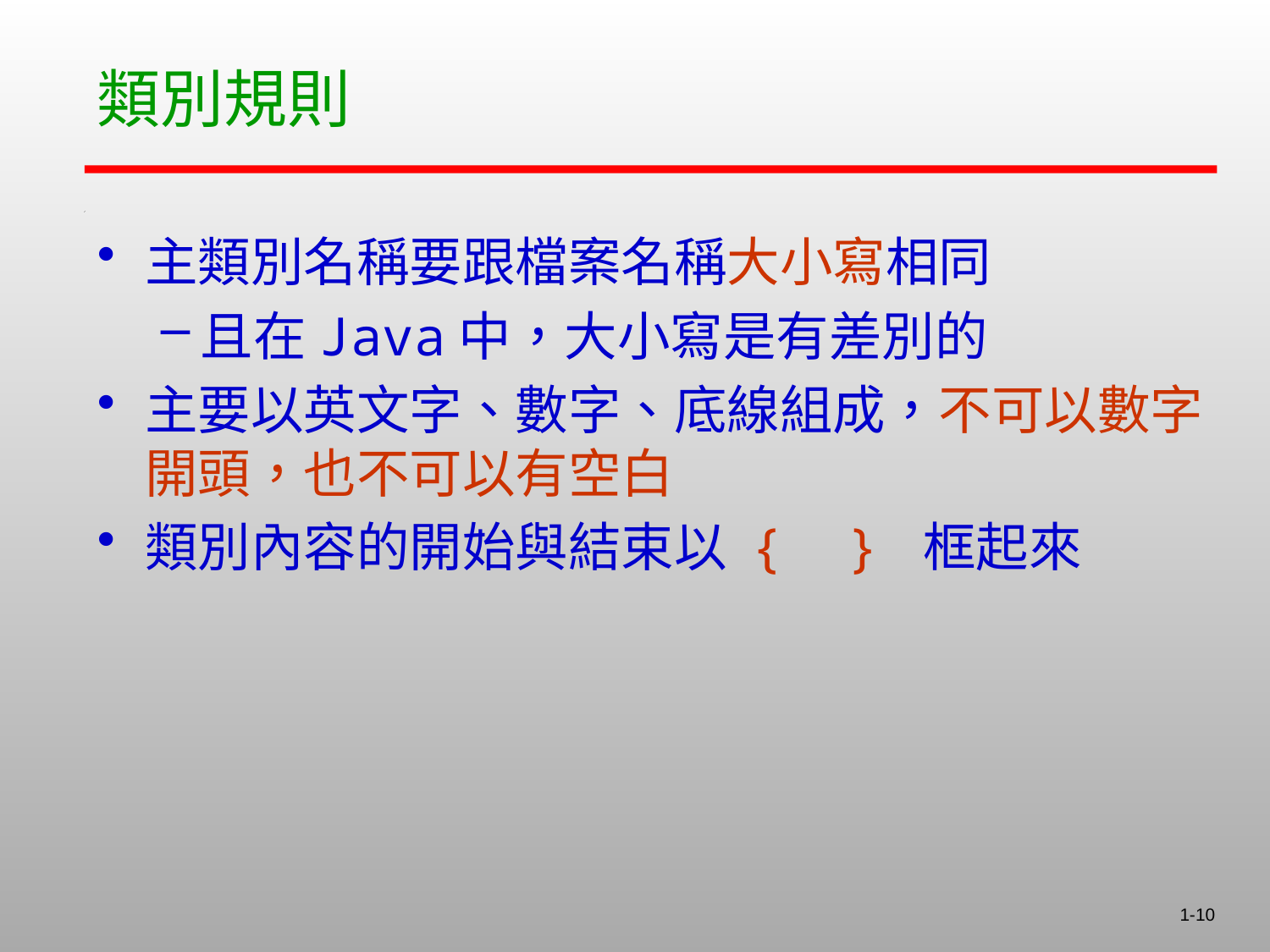

# 類別規則
主類別名稱要跟檔案名稱大小寫相同
且在Java中，大小寫是有差別的
主要以英文字、數字、底線組成，不可以數字開頭，也不可以有空白
類別內容的開始與結束以 {  } 框起來
1-10